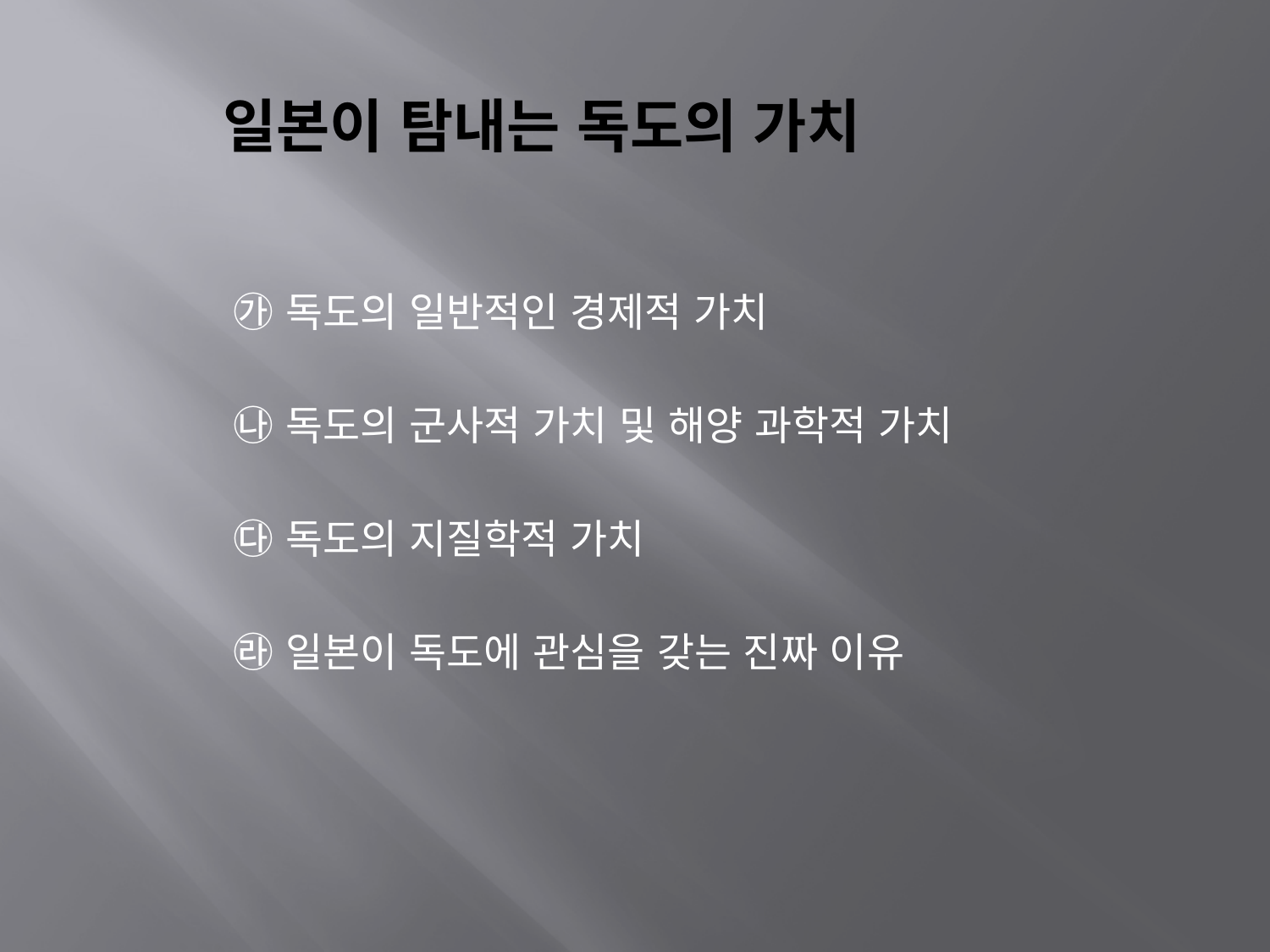

일본이 탐내는 독도의 가치
㉮ 독도의 일반적인 경제적 가치

㉯ 독도의 군사적 가치 및 해양 과학적 가치

㉰ 독도의 지질학적 가치

㉱ 일본이 독도에 관심을 갖는 진짜 이유